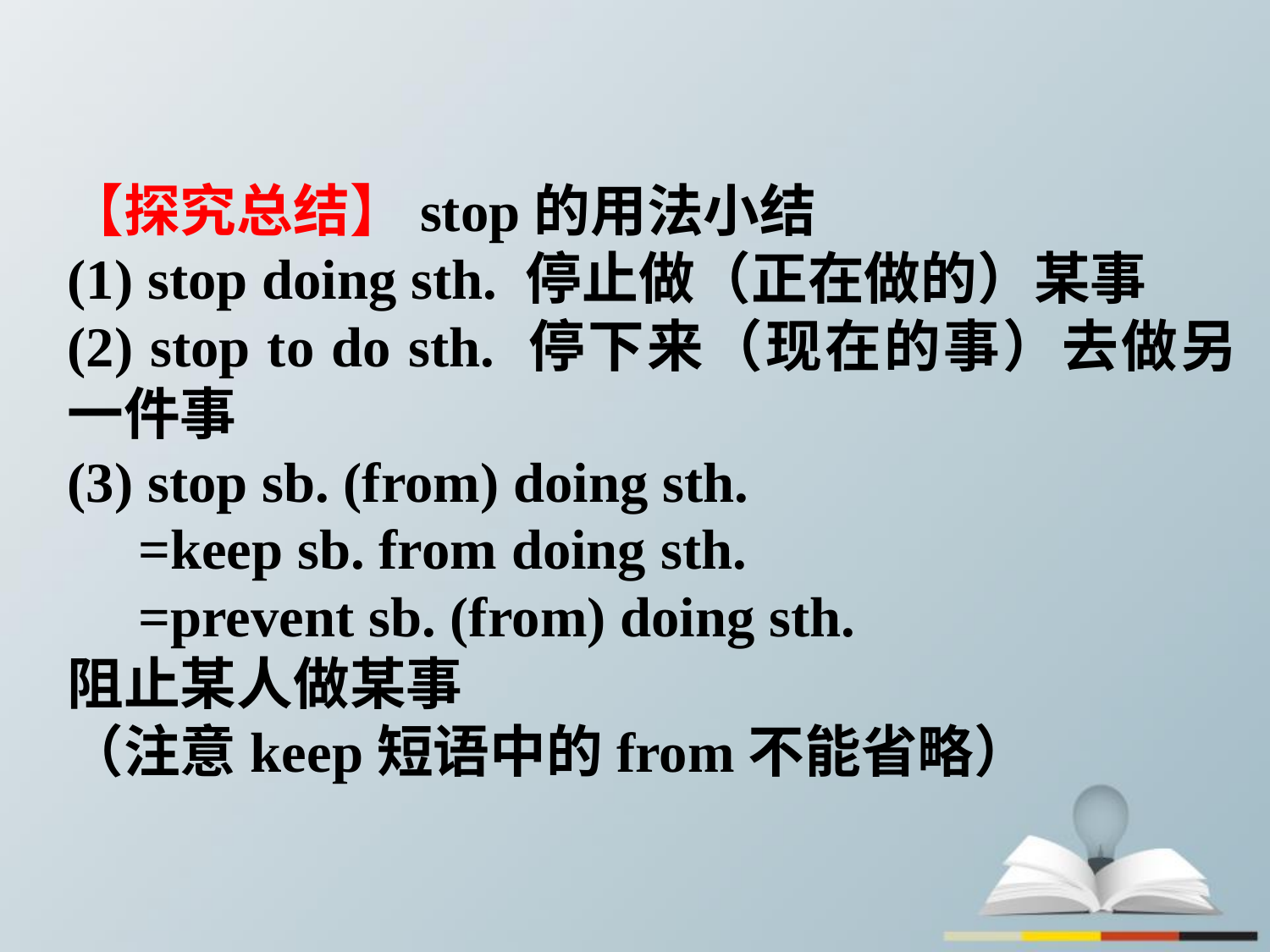

【探究总结】stop的用法小结
(1) stop doing sth. 停止做（正在做的）某事
(2) stop to do sth. 停下来（现在的事）去做另一件事
(3) stop sb. (from) doing sth.
     =keep sb. from doing sth.
     =prevent sb. (from) doing sth.
阻止某人做某事
（注意keep短语中的from不能省略）